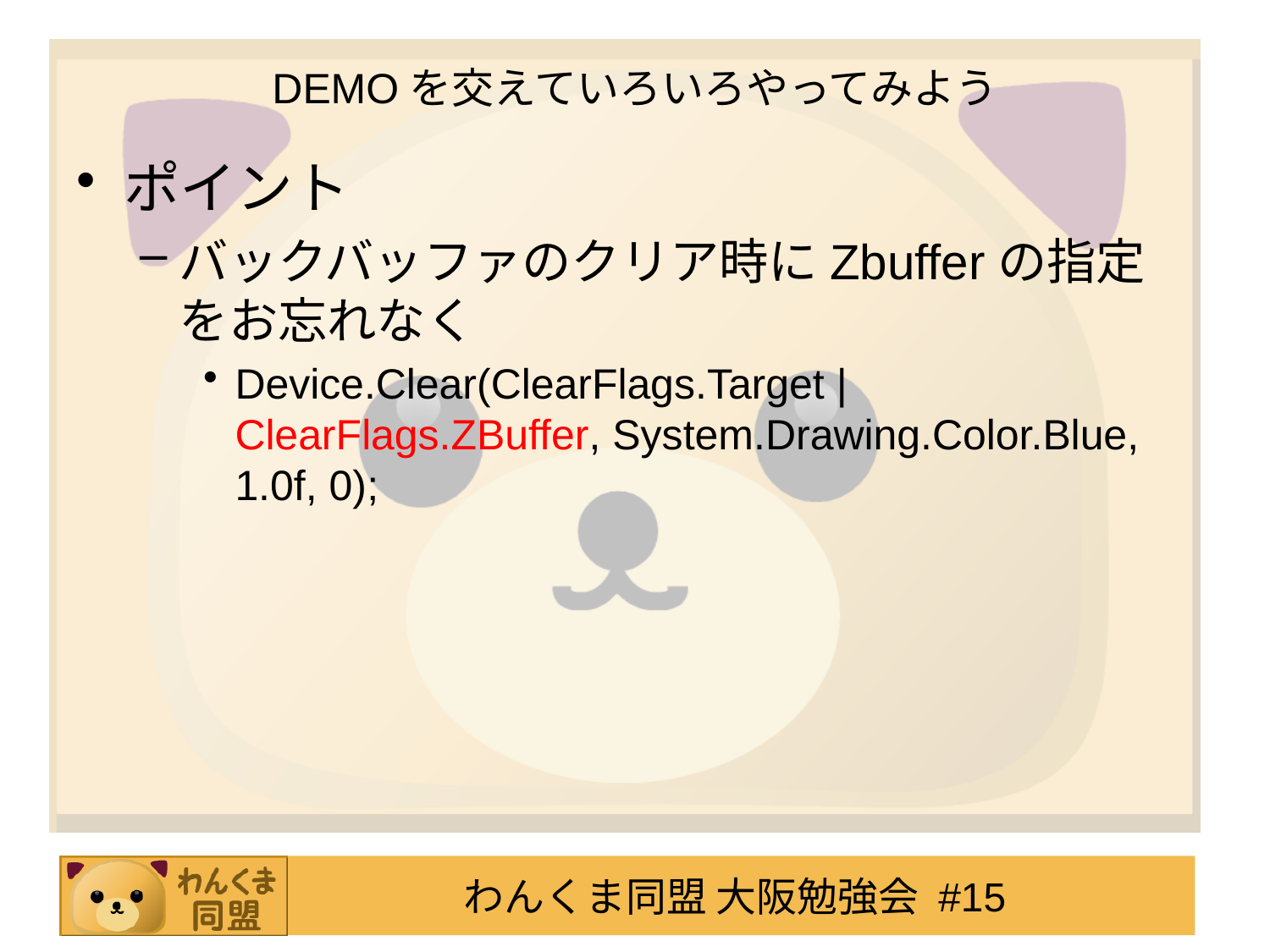

# DEMOを交えていろいろやってみよう
ポイント
バックバッファのクリア時にZbufferの指定をお忘れなく
Device.Clear(ClearFlags.Target | ClearFlags.ZBuffer, System.Drawing.Color.Blue, 1.0f, 0);